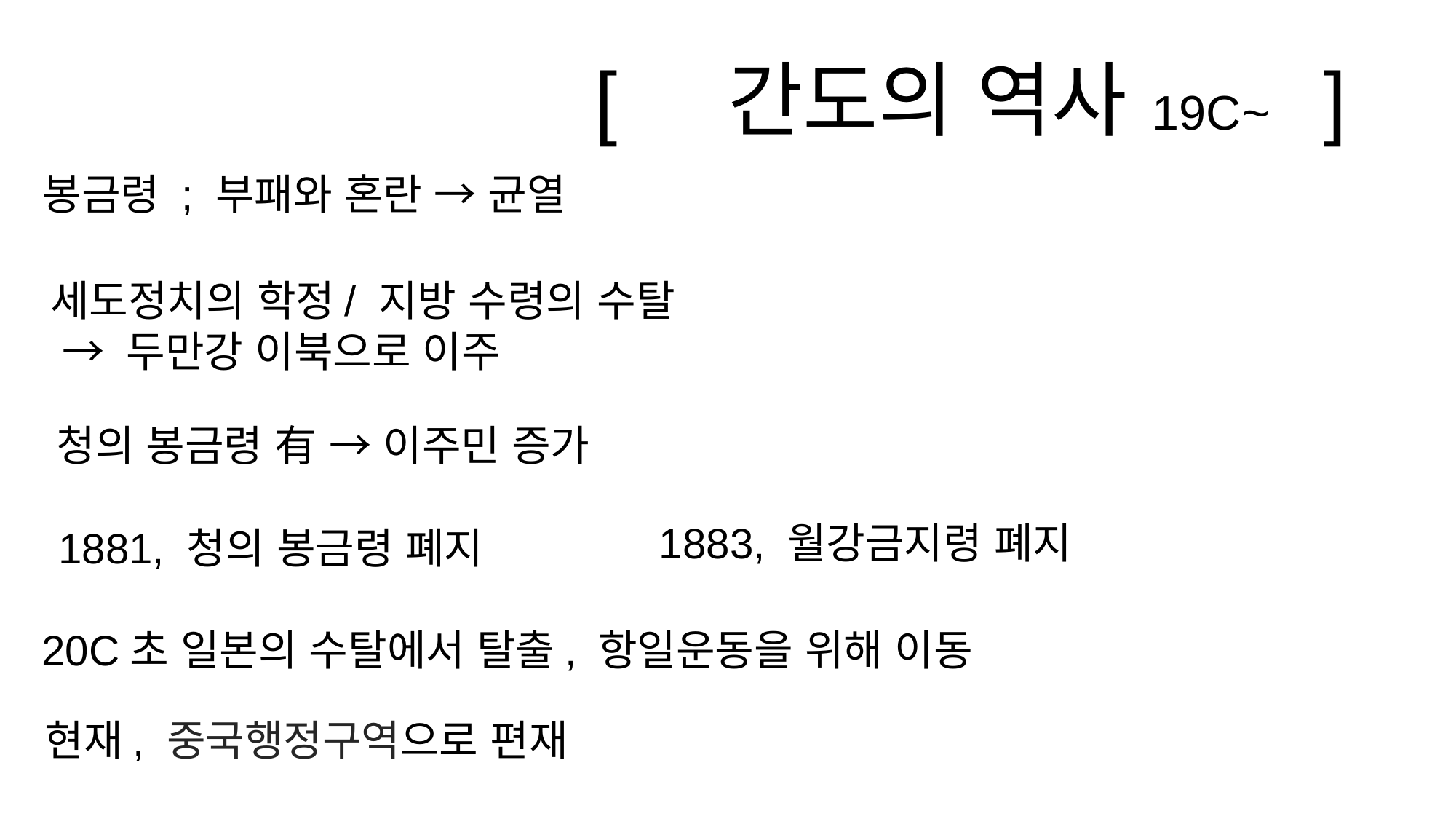

[    간도의 역사 19C~    ]
봉금령 ; 부패와 혼란 → 균열
세도정치의 학정/ 지방 수령의 수탈
 → 두만강 이북으로 이주
청의 봉금령 有 → 이주민 증가
1883, 월강금지령 폐지
1881, 청의 봉금령 폐지
20C초 일본의 수탈에서 탈출, 항일운동을 위해 이동
현재, 중국행정구역으로 편재